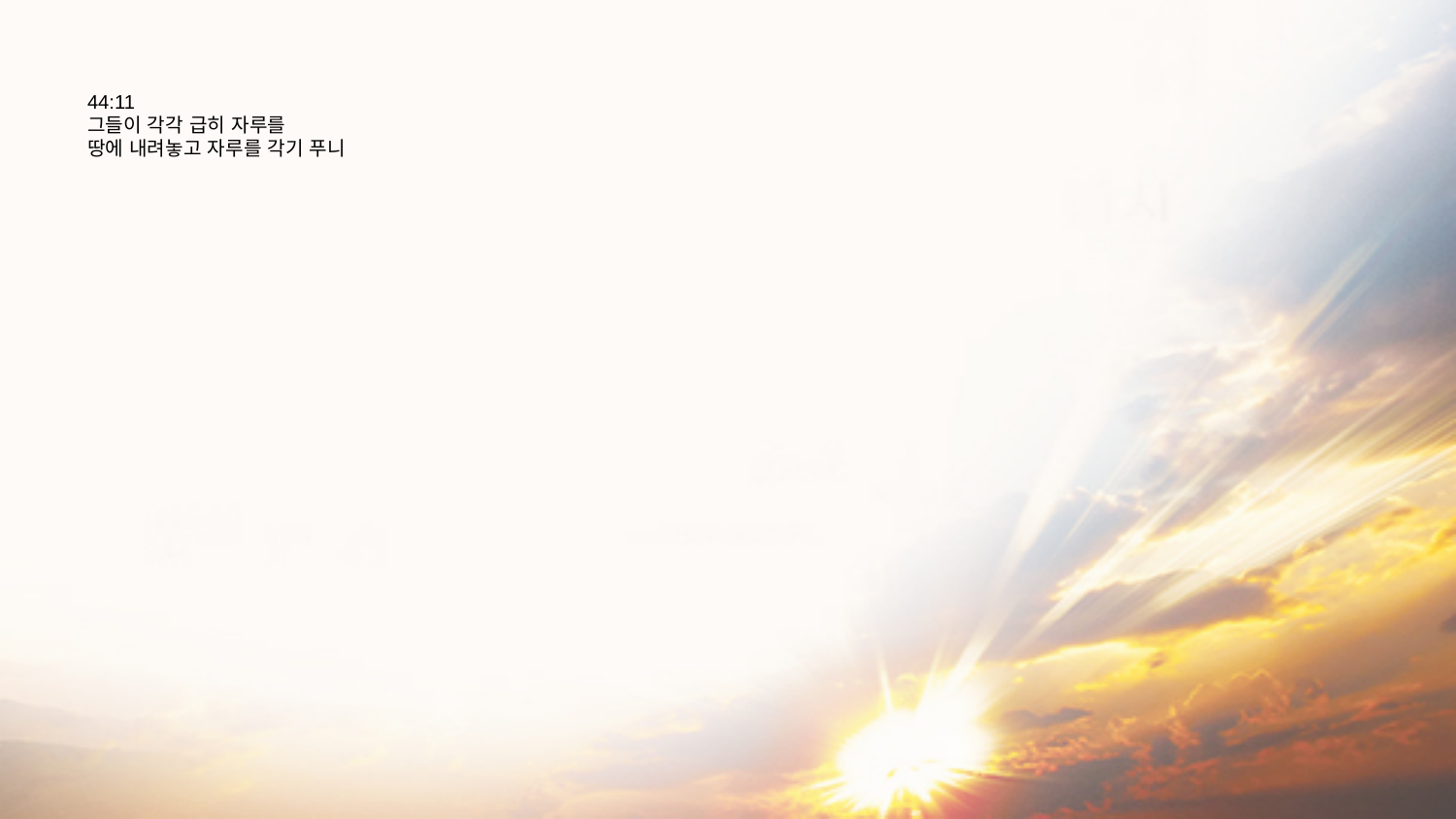

# 44:11 그들이 각각 급히 자루를 땅에 내려놓고 자루를 각기 푸니